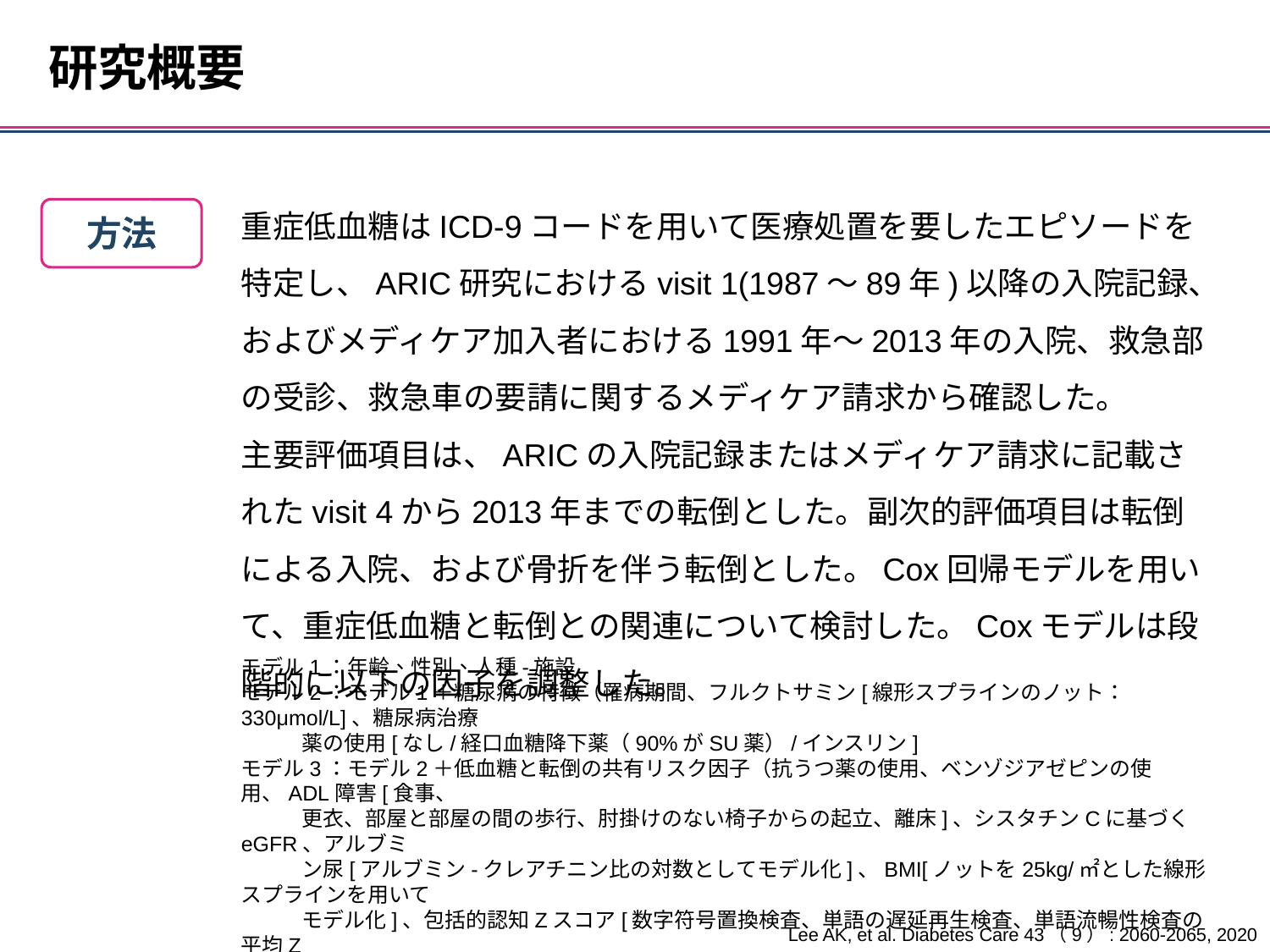

研究概要
重症低血糖はICD-9コードを用いて医療処置を要したエピソードを特定し、ARIC研究におけるvisit 1(1987～89年)以降の入院記録、およびメディケア加入者における1991年～2013年の入院、救急部の受診、救急車の要請に関するメディケア請求から確認した。
主要評価項目は、ARICの入院記録またはメディケア請求に記載されたvisit 4から2013年までの転倒とした。副次的評価項目は転倒による入院、および骨折を伴う転倒とした。Cox回帰モデルを用いて、重症低血糖と転倒との関連について検討した。Coxモデルは段階的に以下の因子を調整した。

方法
モデル1：年齢、性別、人種-施設
モデル2：モデル1＋糖尿病の特徴（罹病期間、フルクトサミン[線形スプラインのノット：330μmol/L]、糖尿病治療
            薬の使用[なし/経口血糖降下薬（90%がSU薬）/インスリン]
モデル3：モデル2＋低血糖と転倒の共有リスク因子（抗うつ薬の使用、ベンゾジアゼピンの使用、ADL障害[食事、
            更衣、部屋と部屋の間の歩行、肘掛けのない椅子からの起立、離床]、シスタチンCに基づくeGFR、アルブミ
            ン尿[アルブミン-クレアチニン比の対数としてモデル化]、BMI[ノットを25kg/㎡とした線形スプラインを用いて
            モデル化]、包括的認知Zスコア[数字符号置換検査、単語の遅延再生検査、単語流暢性検査の平均Z
            スコア]、併存疾患数[0/1/2/≧3；冠動脈疾患、脳卒中、心不全、肺疾患、肝硬変、パーキンソン病、
            がん、関節炎、肺または深部静脈血栓症]
Lee AK, et al. Diabetes Care 43（9）: 2060-2065, 2020